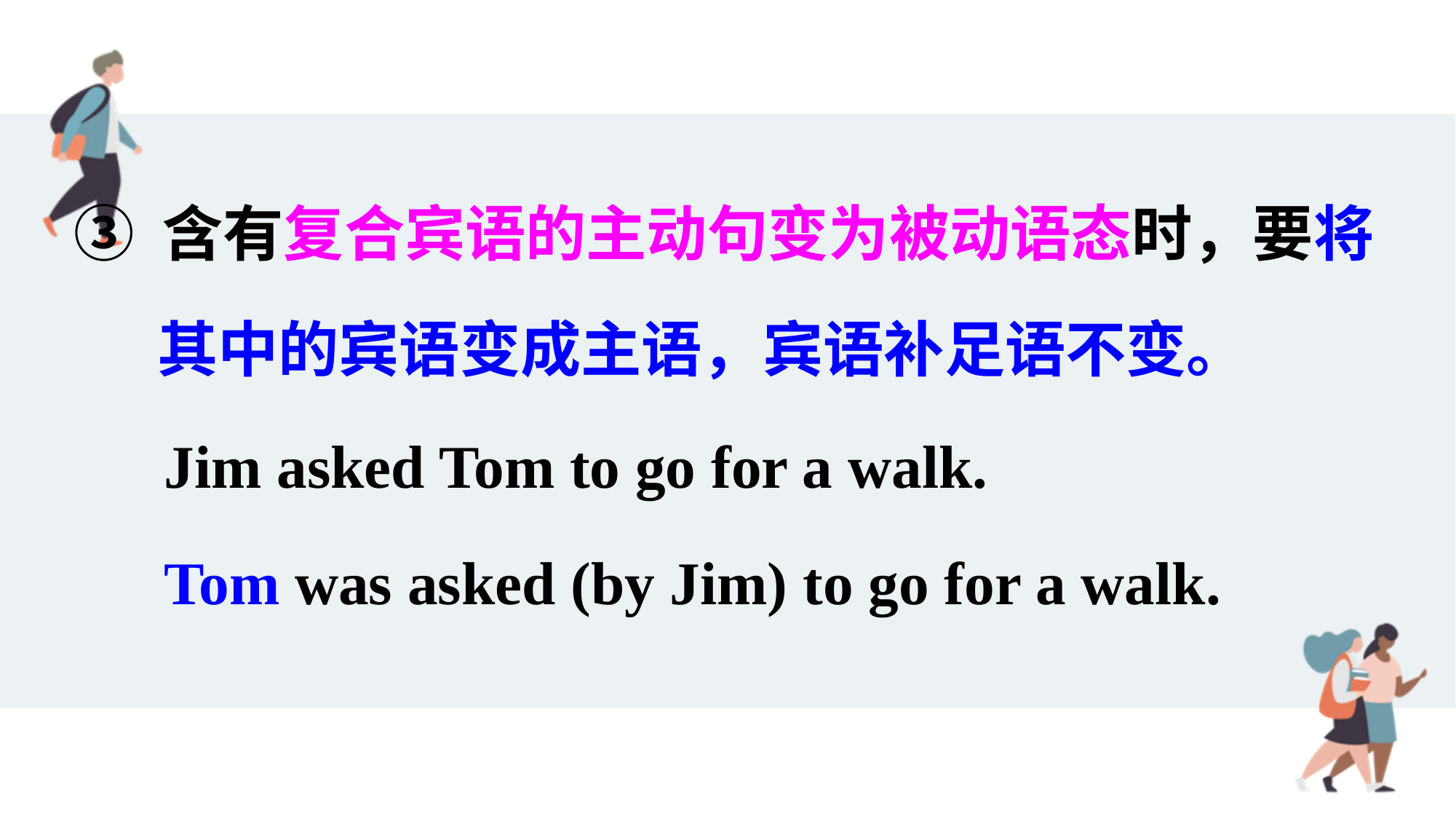

③ 含有复合宾语的主动句变为被动语态时，要将
     其中的宾语变成主语，宾语补足语不变。
      Jim asked Tom to go for a walk.
      Tom was asked (by Jim) to go for a walk.